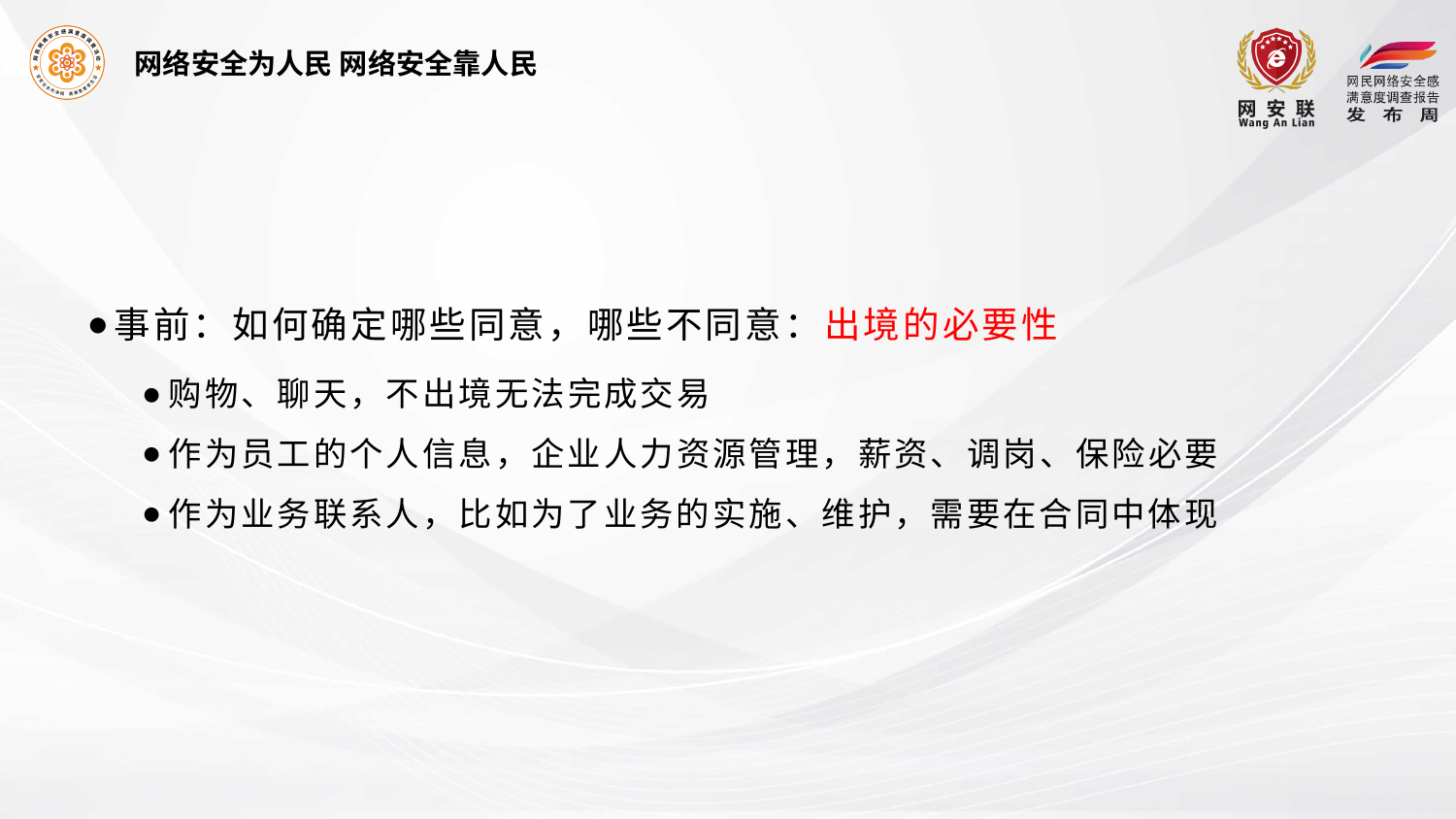

#
事前：如何确定哪些同意，哪些不同意：出境的必要性
购物、聊天，不出境无法完成交易
作为员工的个人信息，企业人力资源管理，薪资、调岗、保险必要
作为业务联系人，比如为了业务的实施、维护，需要在合同中体现